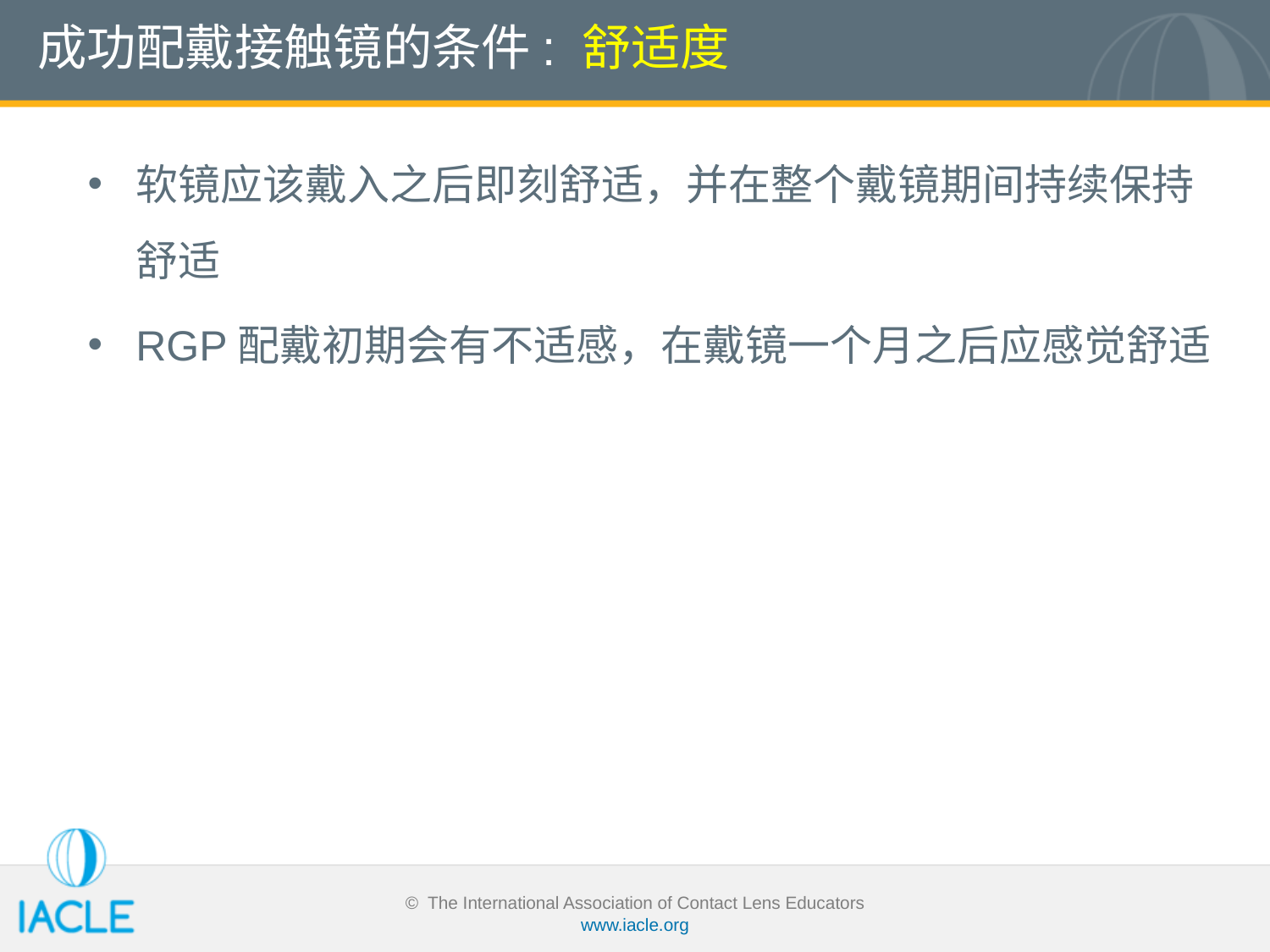

# 成功配戴接触镜的条件: 舒适度
软镜应该戴入之后即刻舒适，并在整个戴镜期间持续保持舒适
RGP配戴初期会有不适感，在戴镜一个月之后应感觉舒适